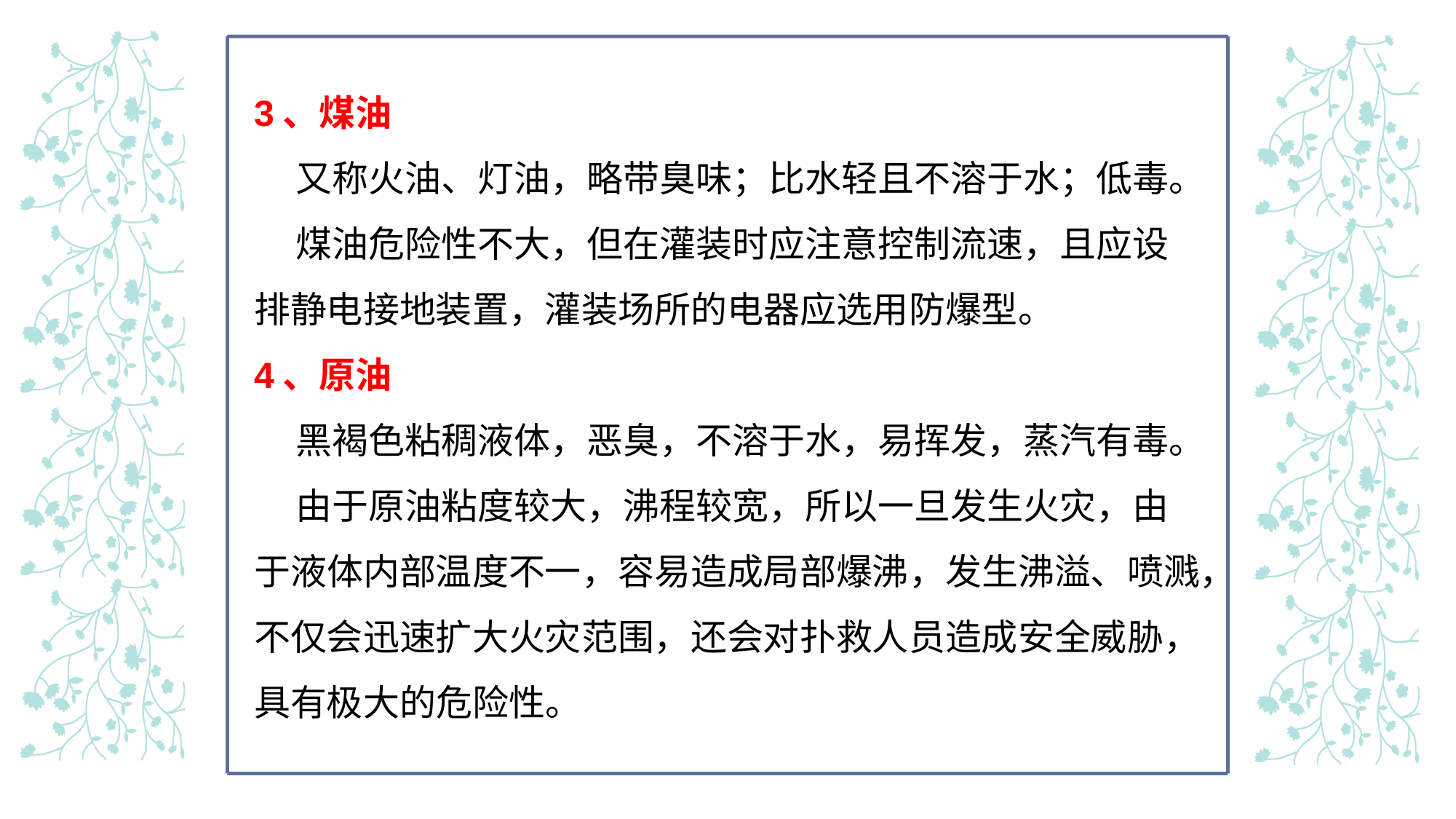

3、煤油
    又称火油、灯油，略带臭味；比水轻且不溶于水；低毒。
    煤油危险性不大，但在灌装时应注意控制流速，且应设排静电接地装置，灌装场所的电器应选用防爆型。
4、原油
    黑褐色粘稠液体，恶臭，不溶于水，易挥发，蒸汽有毒。
    由于原油粘度较大，沸程较宽，所以一旦发生火灾，由于液体内部温度不一，容易造成局部爆沸，发生沸溢、喷溅，不仅会迅速扩大火灾范围，还会对扑救人员造成安全威胁，具有极大的危险性。